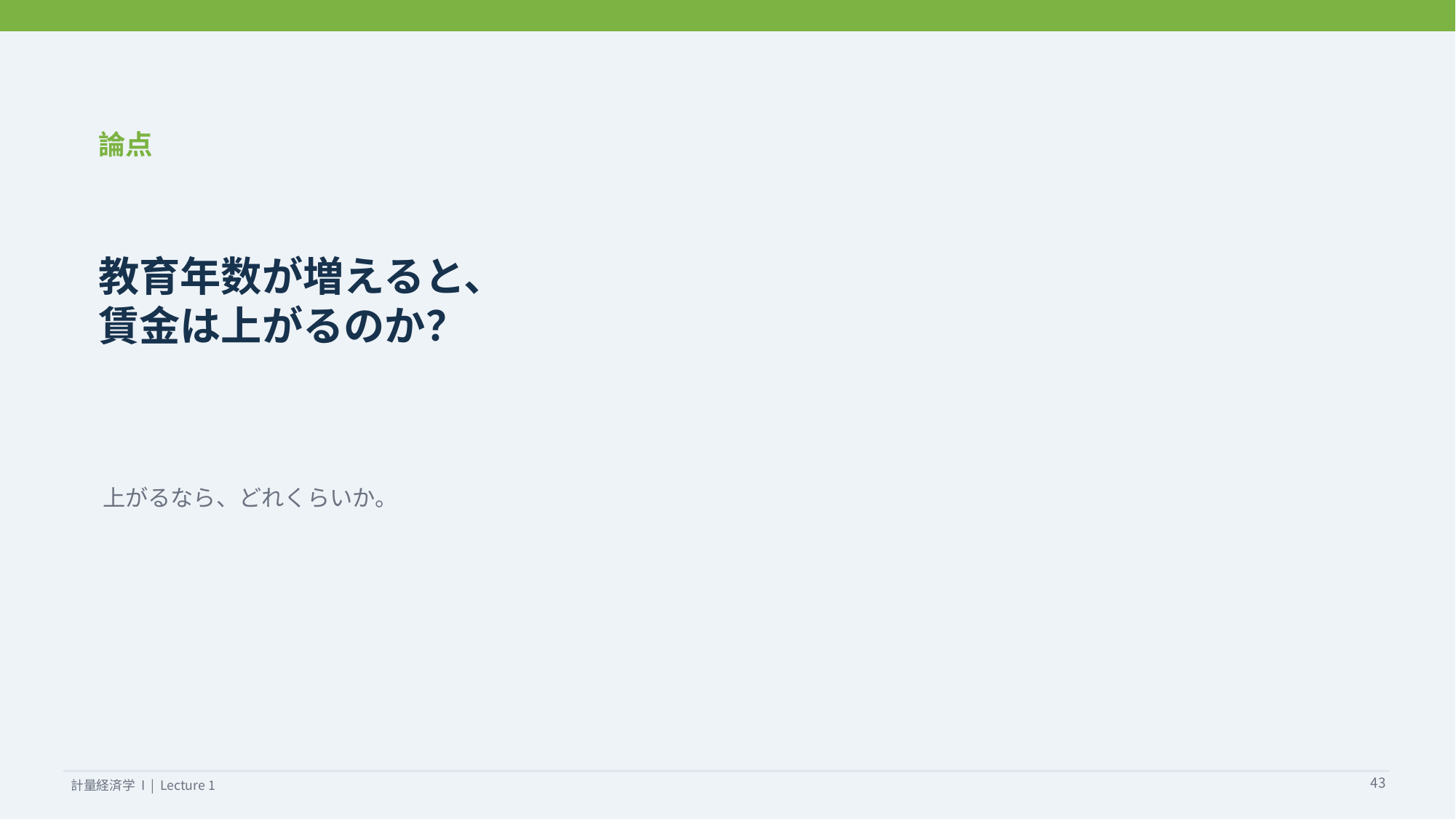

論点
教育年数が増えると、
賃金は上がるのか？
上がるなら、どれくらいか。

43
計量経済学 I  |  Lecture 1